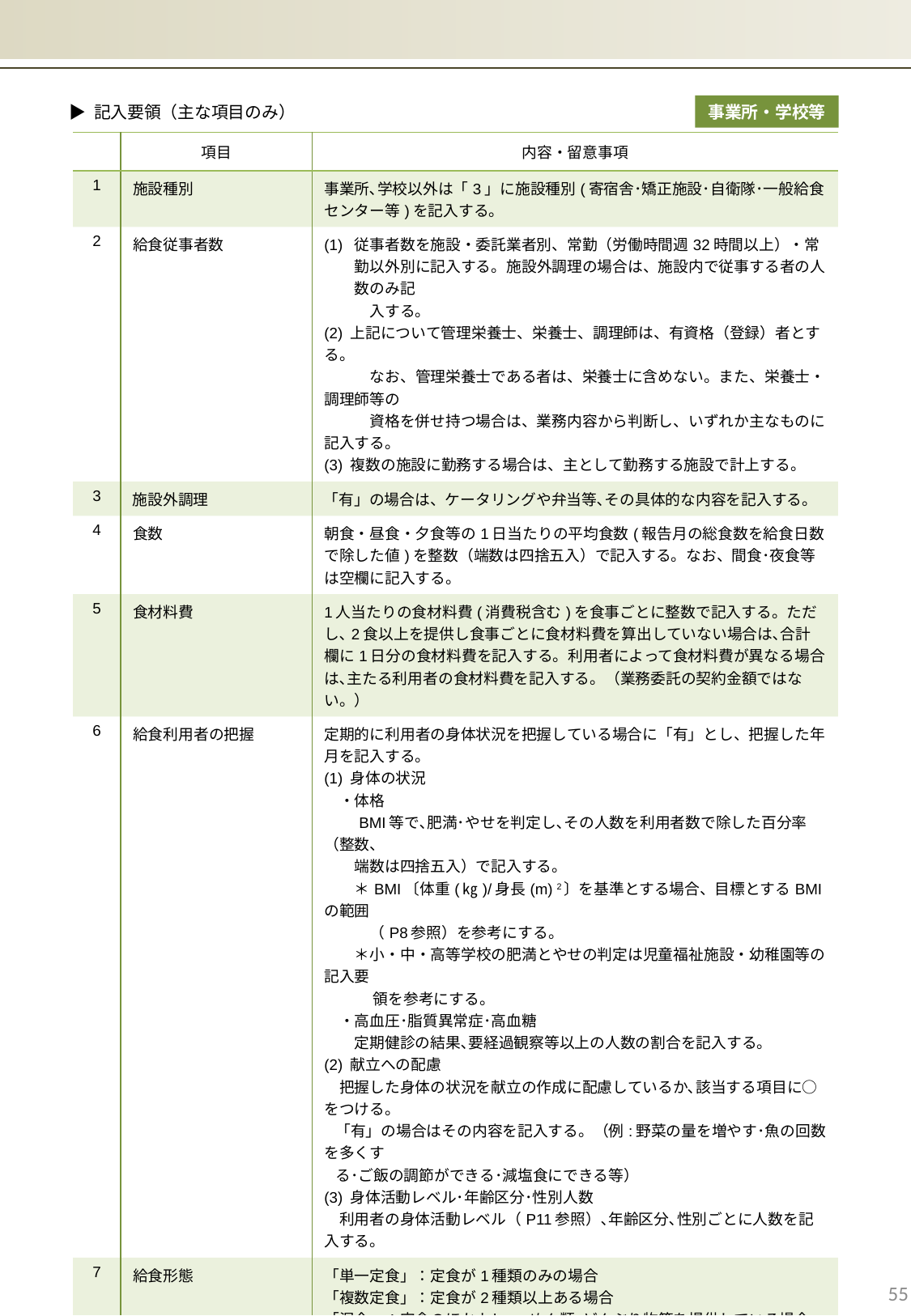

事業所・学校等
▶ 記入要領（主な項目のみ）
|  | 項目 | 内容・留意事項 |
| --- | --- | --- |
| 1 | 施設種別 | 事業所､学校以外は「3」に施設種別(寄宿舎･矯正施設･自衛隊･一般給食センター等)を記入する。 |
| 2 | 給食従事者数 | 従事者数を施設・委託業者別、常勤（労働時間週32時間以上）・常勤以外別に記入する。施設外調理の場合は、施設内で従事する者の人数のみ記 　　　入する。 (2) 上記について管理栄養士、栄養士、調理師は、有資格（登録）者とする。 　　　なお、管理栄養士である者は、栄養士に含めない。また、栄養士・調理師等の 　　　資格を併せ持つ場合は、業務内容から判断し、いずれか主なものに記入する。 (3) 複数の施設に勤務する場合は、主として勤務する施設で計上する。 |
| 3 | 施設外調理 | 「有」の場合は、ケータリングや弁当等､その具体的な内容を記入する。 |
| 4 | 食数 | 朝食・昼食・夕食等の1日当たりの平均食数(報告月の総食数を給食日数で除した値)を整数（端数は四捨五入）で記入する。なお、間食･夜食等は空欄に記入する。 |
| 5 | 食材料費 | 1人当たりの食材料費(消費税含む)を食事ごとに整数で記入する。ただし､2食以上を提供し食事ごとに食材料費を算出していない場合は､合計欄に1日分の食材料費を記入する。利用者によって食材料費が異なる場合は､主たる利用者の食材料費を記入する。（業務委託の契約金額ではない。） |
| 6 | 給食利用者の把握 | 定期的に利用者の身体状況を把握している場合に「有」とし、把握した年月を記入する。 (1) 身体の状況 　・体格 　　BMI等で､肥満･やせを判定し､その人数を利用者数で除した百分率（整数、 　　端数は四捨五入）で記入する。 　　＊BMI〔体重(㎏)/身長(m) 2〕を基準とする場合、目標とするBMIの範囲 　　　（P8参照）を参考にする。 　　＊小・中・高等学校の肥満とやせの判定は児童福祉施設・幼稚園等の記入要 　　　 領を参考にする。 　・高血圧･脂質異常症･高血糖 　　定期健診の結果､要経過観察等以上の人数の割合を記入する。 (2) 献立への配慮 　把握した身体の状況を献立の作成に配慮しているか､該当する項目に○をつける。　 「有」の場合はその内容を記入する。（例:野菜の量を増やす･魚の回数を多くす る･ご飯の調節ができる･減塩食にできる等） (3) 身体活動レベル･年齢区分･性別人数 　利用者の身体活動レベル（P11参照）､年齢区分､性別ごとに人数を記入する。 |
| 7 | 給食形態 | 「単一定食」：定食が1種類のみの場合 「複数定食」：定食が2種類以上ある場合 「混合」：定食のほかカレー､めん類､どんぶり物等を提供している場合 「カフェテリア」：利用者が盛り付けされた料理を自由に選択する場合 バイキング等の場合、「5.」にその内容を記入する。 |
| 8 | 献立の提示 | ・フードモデルを展示している場合は､「実物」に○をつける。 ・カフェテリアやバイキングの場合は､モデル的な料理の組合せの提示について､該当 する項目に○をつける。 |
| 9 | 栄養成分表示 | ビタミン･ミネラル等は「6.」に具体的な内容（例:ビタミンＡ･カルシウム）を記入する。 |
| 10 | 喫食調査 | 嗜好調査を実施している場合は､その内容を（　）に記入する。 |
| 11 | 栄養情報の提供 | ホームページや社内メール等の場合は、「5.」に記入する。 |
| 12 | 非常時危機管理対策 （食関連） | 食品等の備蓄は、施設及び敷地内で保管している場合のみ「有」とする。 |
| 13 | 栄養管理の評価 | 栄養管理について､現状を分析し､今後の課題や取り組むべき事項等について記入する。 |
55